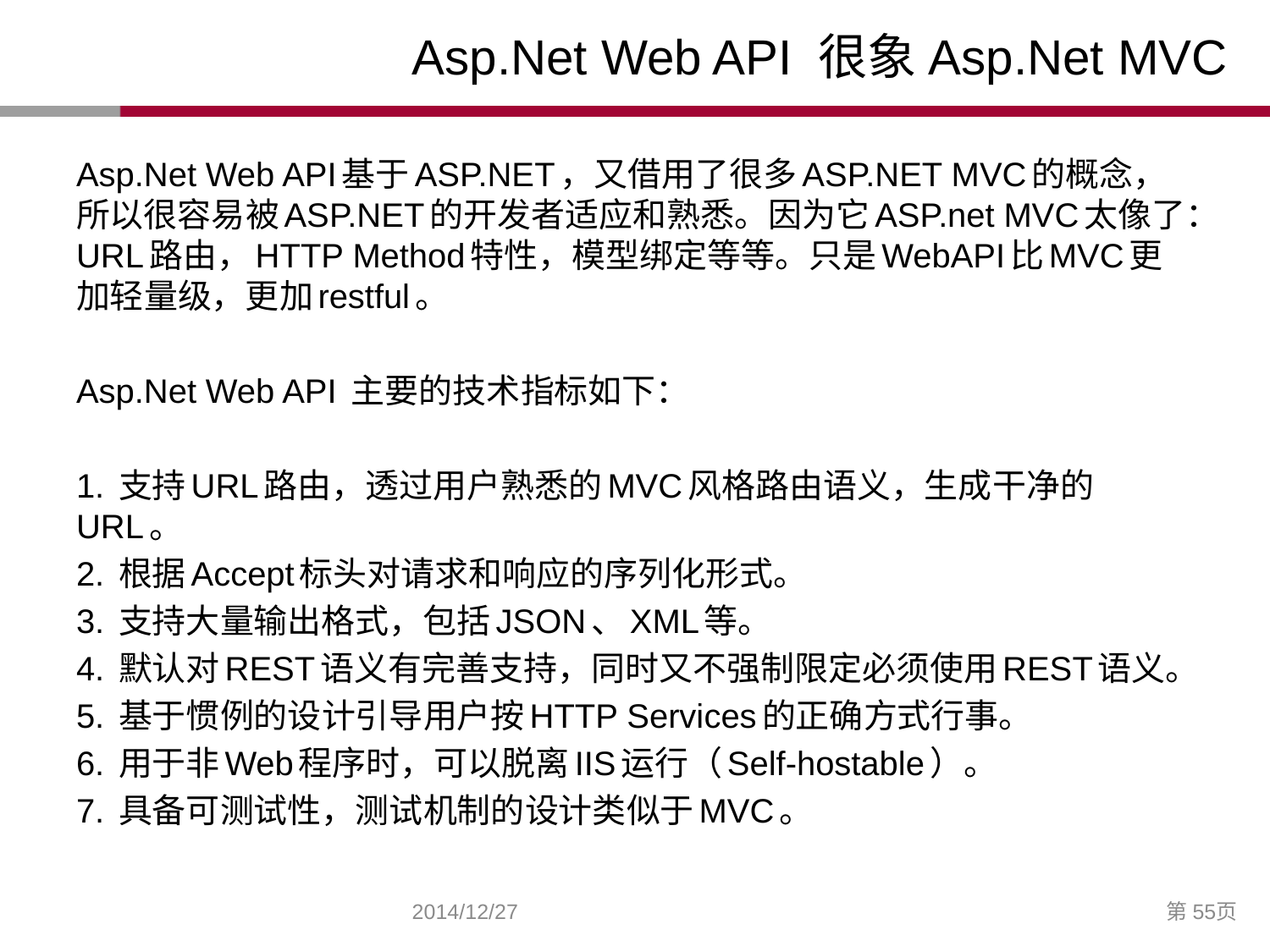

# Asp.Net Web API 很象Asp.Net MVC
Asp.Net Web API基于ASP.NET，又借用了很多ASP.NET MVC的概念，所以很容易被ASP.NET的开发者适应和熟悉。因为它ASP.net MVC太像了：URL路由，HTTP Method特性，模型绑定等等。只是WebAPI比MVC更加轻量级，更加restful。

Asp.Net Web API 主要的技术指标如下：

1. 支持URL路由，透过用户熟悉的MVC风格路由语义，生成干净的URL。
2. 根据Accept标头对请求和响应的序列化形式。
3. 支持大量输出格式，包括JSON、XML等。
4. 默认对REST语义有完善支持，同时又不强制限定必须使用REST语义。
5. 基于惯例的设计引导用户按HTTP Services的正确方式行事。
6. 用于非Web程序时，可以脱离IIS运行（Self-hostable）。
7. 具备可测试性，测试机制的设计类似于MVC。

2014/12/27
第55页